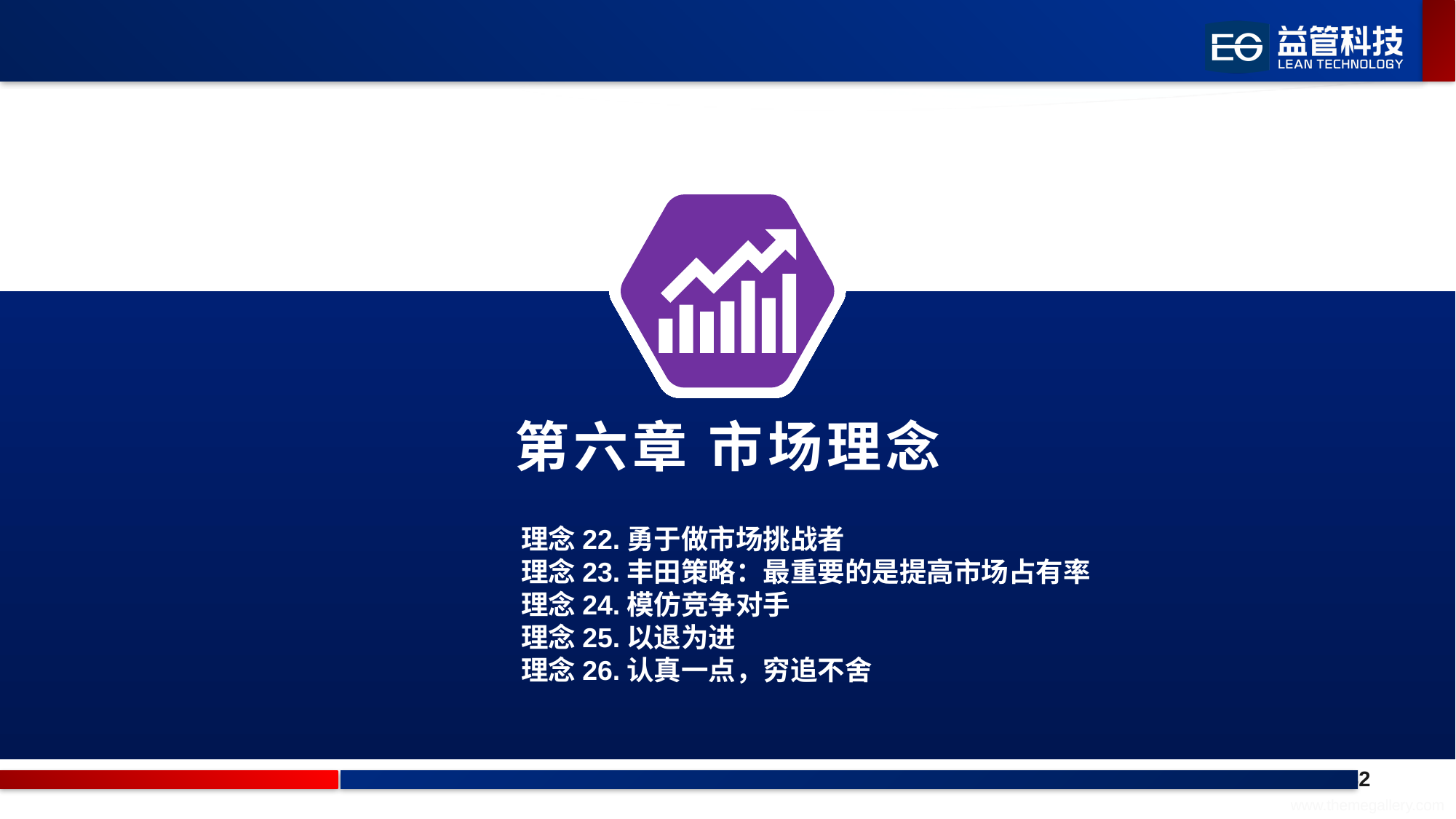

第六章 市场理念
理念22.勇于做市场挑战者
理念23.丰田策略：最重要的是提高市场占有率
理念24.模仿竞争对手
理念25.以退为进
理念26.认真一点，穷追不舍